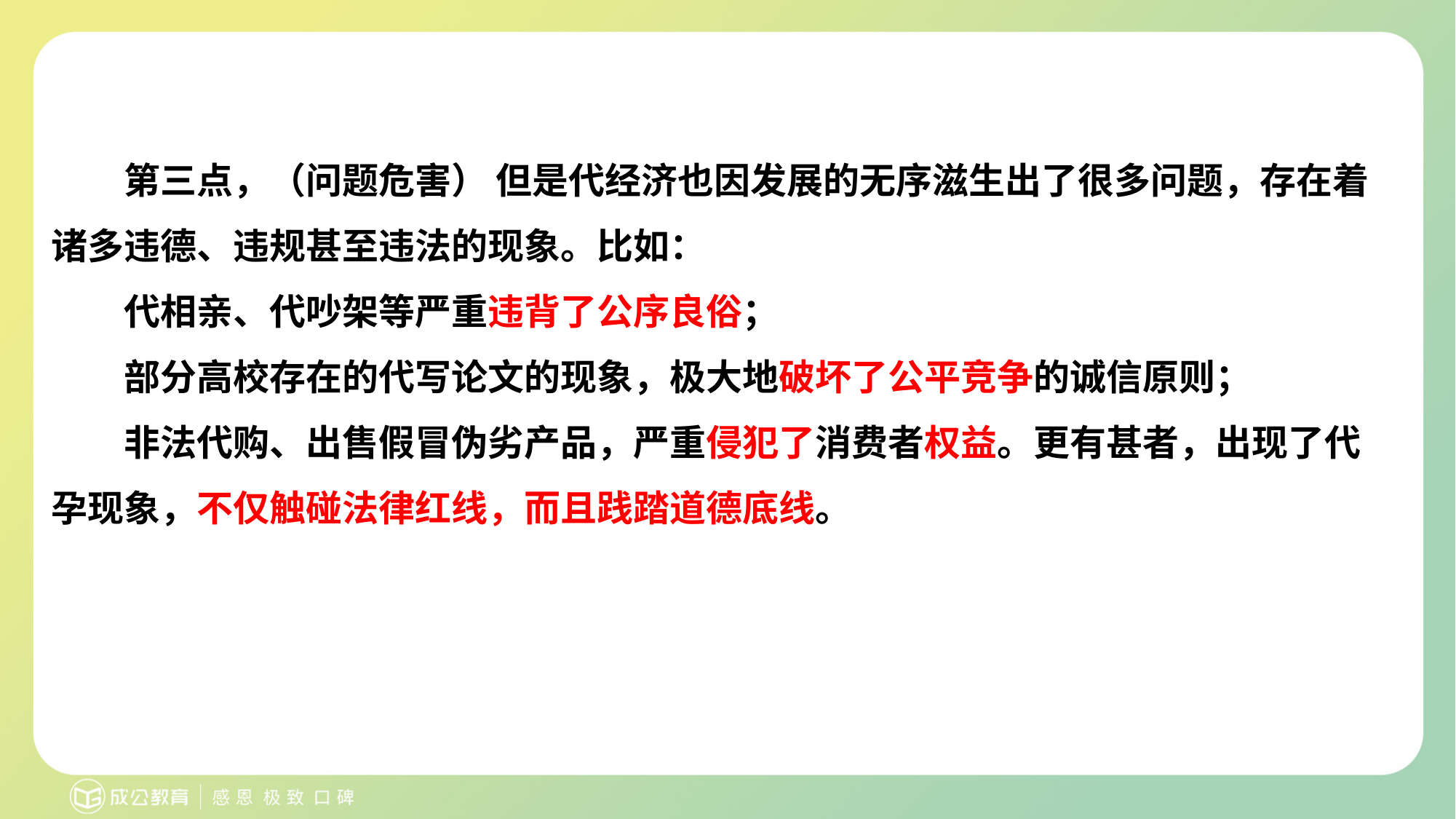

第三点，（问题危害） 但是代经济也因发展的无序滋生出了很多问题，存在着诸多违德、违规甚至违法的现象。比如：
代相亲、代吵架等严重违背了公序良俗；
部分高校存在的代写论文的现象，极大地破坏了公平竞争的诚信原则；
非法代购、出售假冒伪劣产品，严重侵犯了消费者权益。更有甚者，出现了代孕现象，不仅触碰法律红线，而且践踏道德底线。